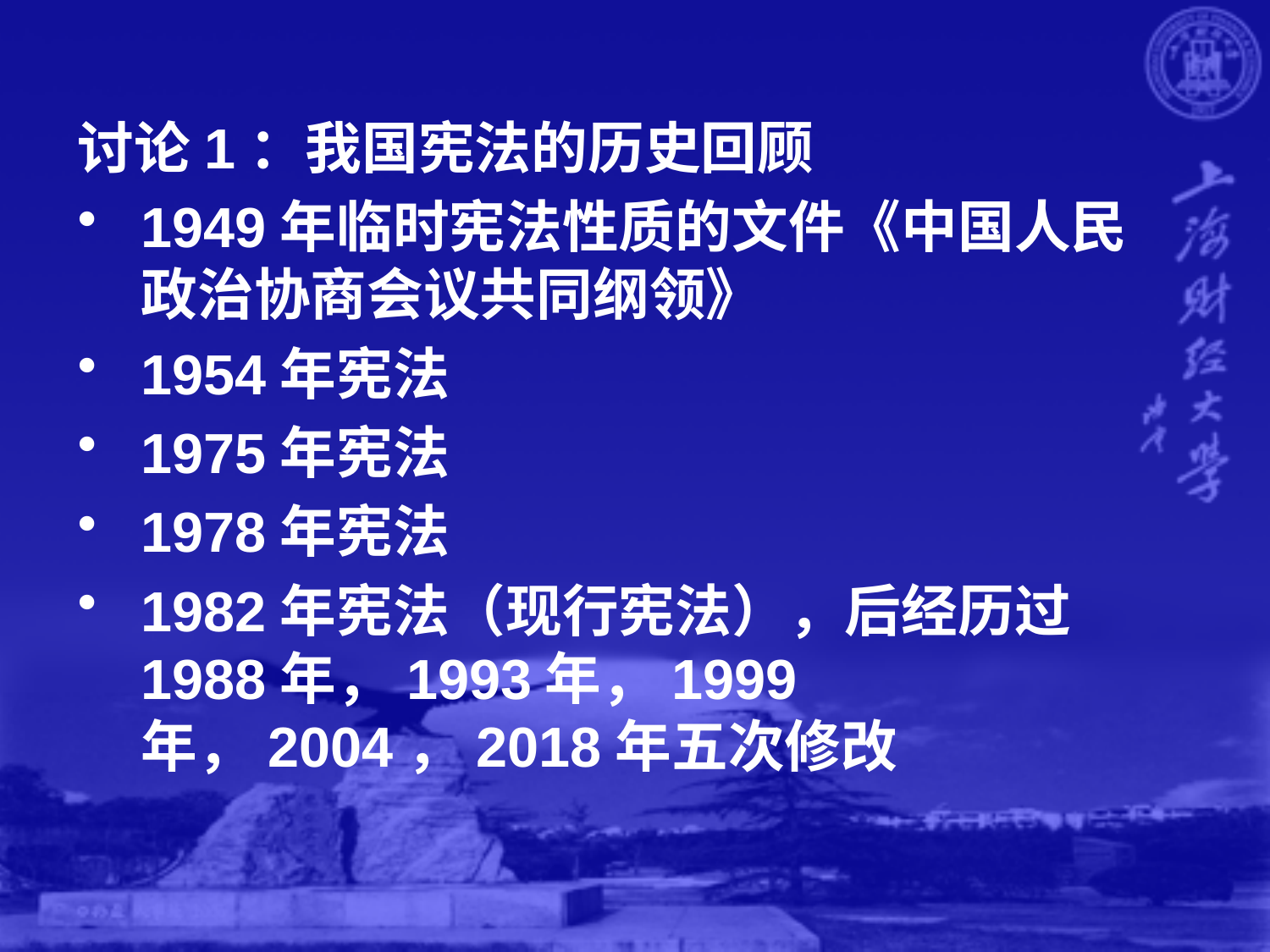

讨论1：我国宪法的历史回顾
1949年临时宪法性质的文件《中国人民政治协商会议共同纲领》
1954年宪法
1975年宪法
1978年宪法
1982年宪法（现行宪法），后经历过1988年，1993年，1999年，2004，2018年五次修改